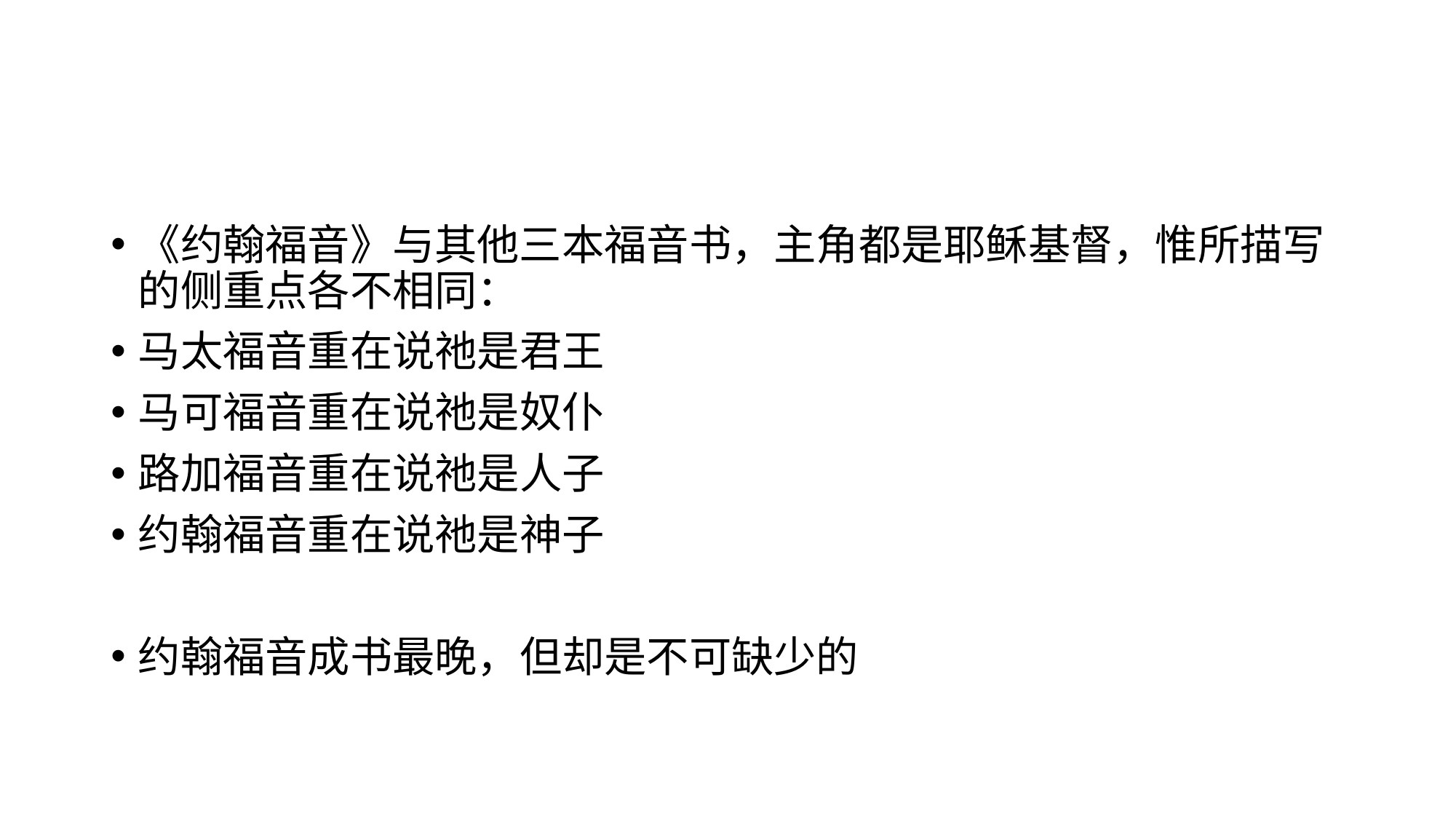

#
《约翰福音》与其他三本福音书，主角都是耶稣基督，惟所描写的侧重点各不相同：
马太福音重在说祂是君王
马可福音重在说祂是奴仆
路加福音重在说祂是人子
约翰福音重在说祂是神子

约翰福音成书最晚，但却是不可缺少的